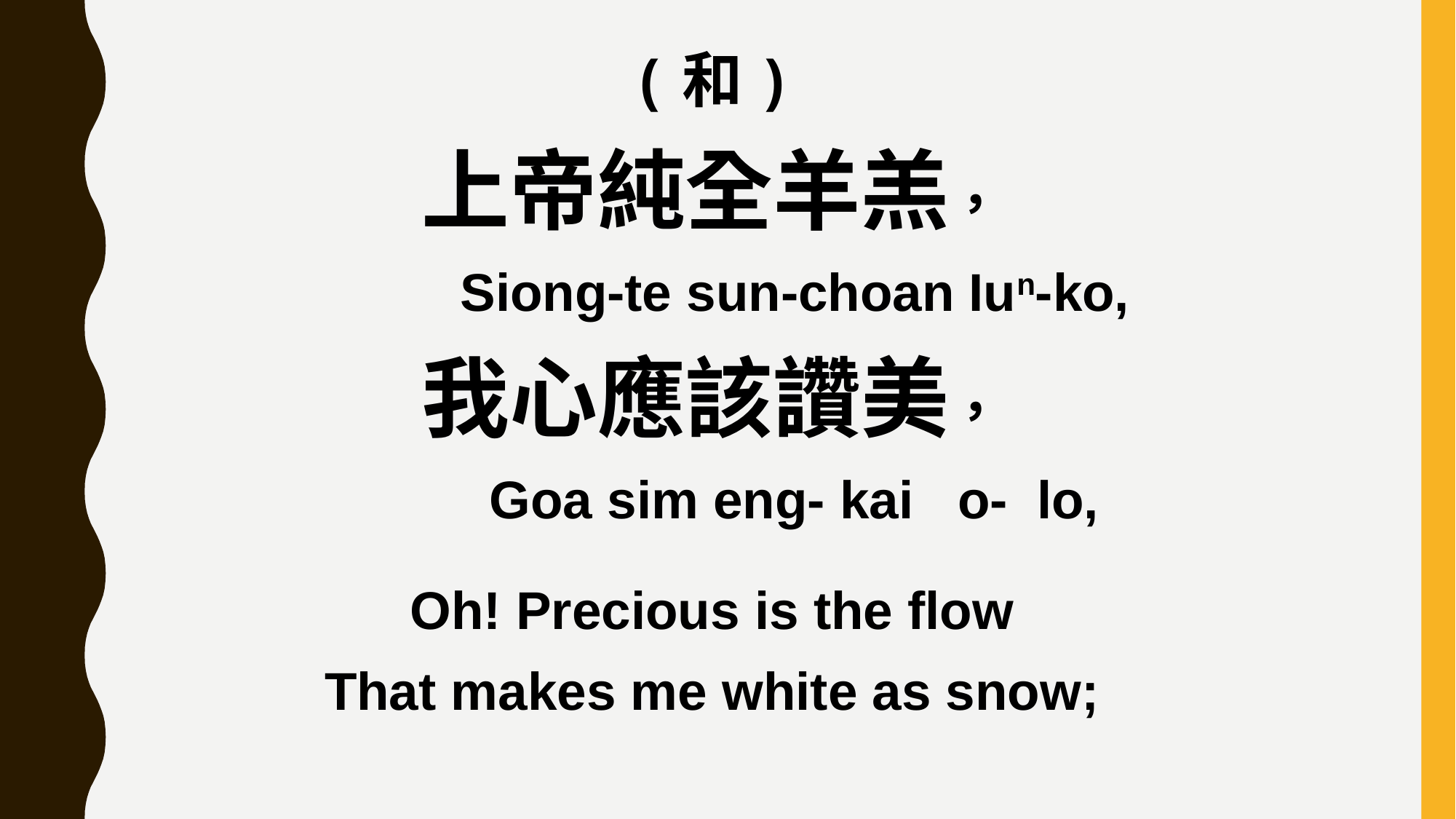

(和)
上帝純全羊羔，
                   Siong-te sun-choan Iun-ko,
我心應該讚美，
                     Goa sim eng- kai   o-  lo,

Oh! Precious is the flow
That makes me white as snow;